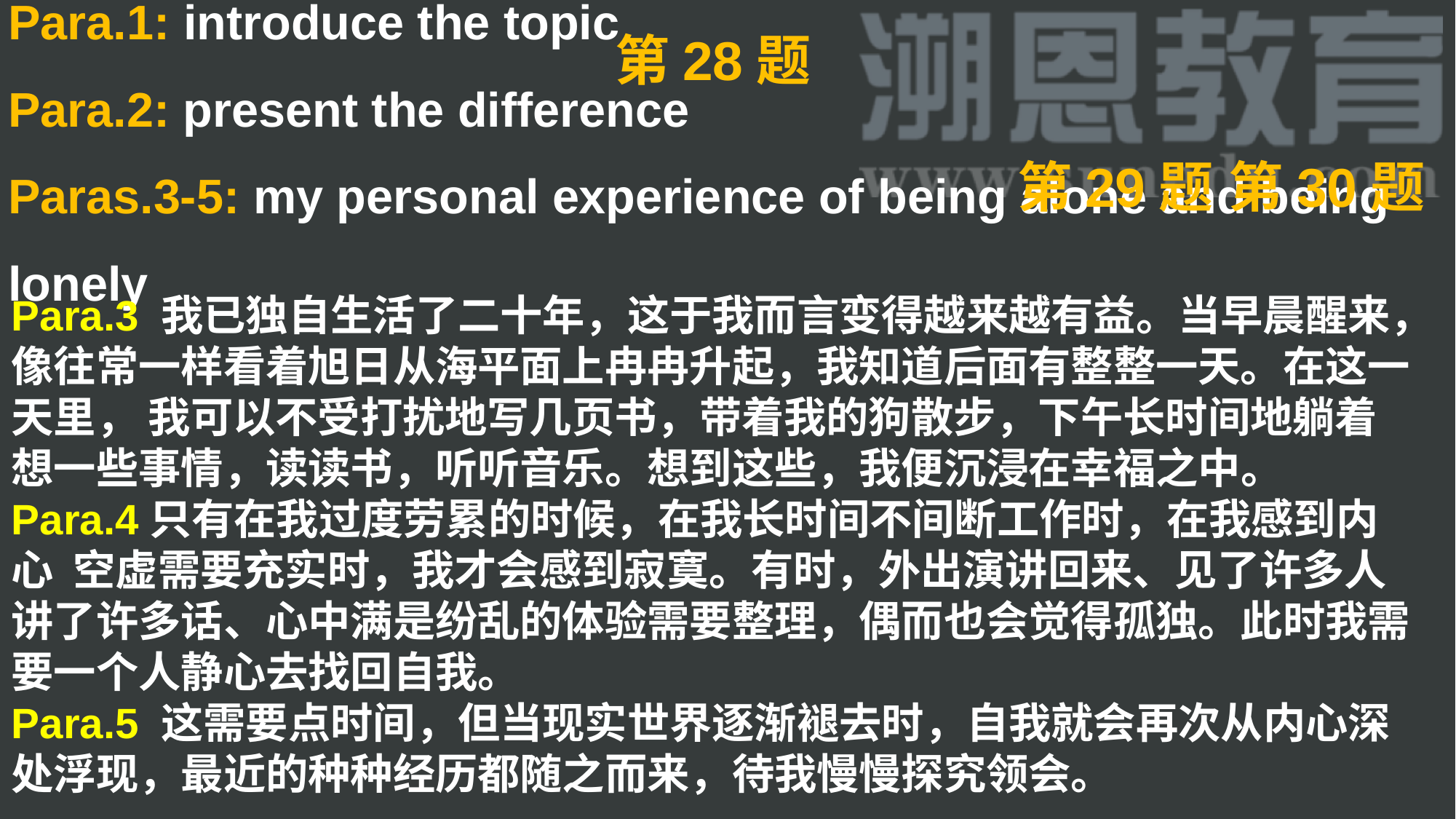

Para.1: introduce the topic
Para.2: present the difference
Paras.3-5: my personal experience of being alone and being lonely
第28题
第29题
第30题
Para.3 我已独自生活了二十年，这于我而言变得越来越有益。当早晨醒来，像往常一样看着旭日从海平面上冉冉升起，我知道后面有整整一天。在这一天里， 我可以不受打扰地写几页书，带着我的狗散步，下午长时间地躺着想一些事情，读读书，听听音乐。想到这些，我便沉浸在幸福之中。
Para.4只有在我过度劳累的时候，在我长时间不间断工作时，在我感到内心  空虚需要充实时，我才会感到寂寞。有时，外出演讲回来、见了许多人讲了许多话、心中满是纷乱的体验需要整理，偶而也会觉得孤独。此时我需要一个人静心去找回自我。
Para.5 这需要点时间，但当现实世界逐渐褪去时，自我就会再次从内心深处浮现，最近的种种经历都随之而来，待我慢慢探究领会。